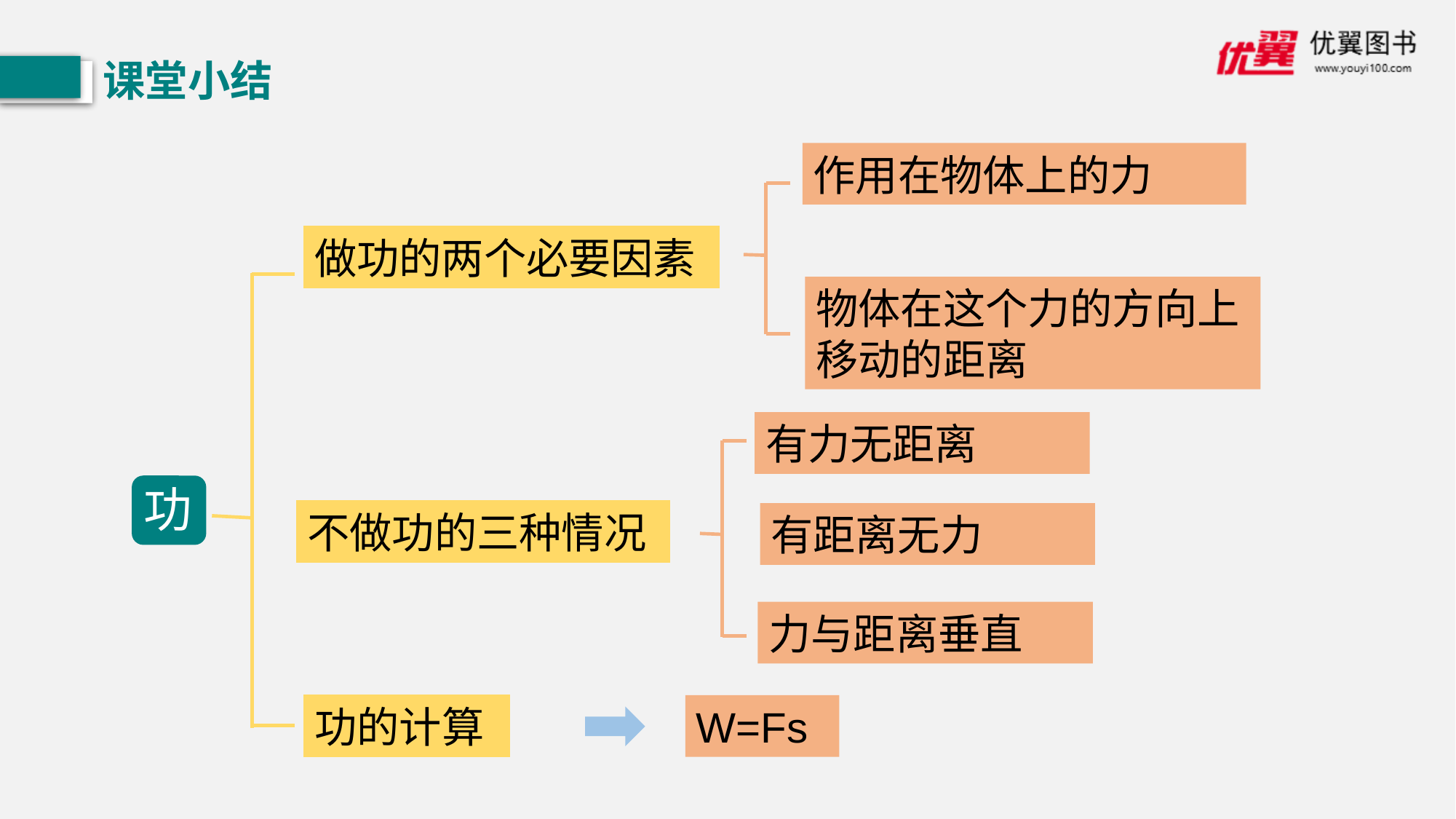

课堂小结

作用在物体上的力
做功的两个必要因素
物体在这个力的方向上移动的距离
有力无距离
功
不做功的三种情况
有距离无力
力与距离垂直
功的计算
W=Fs